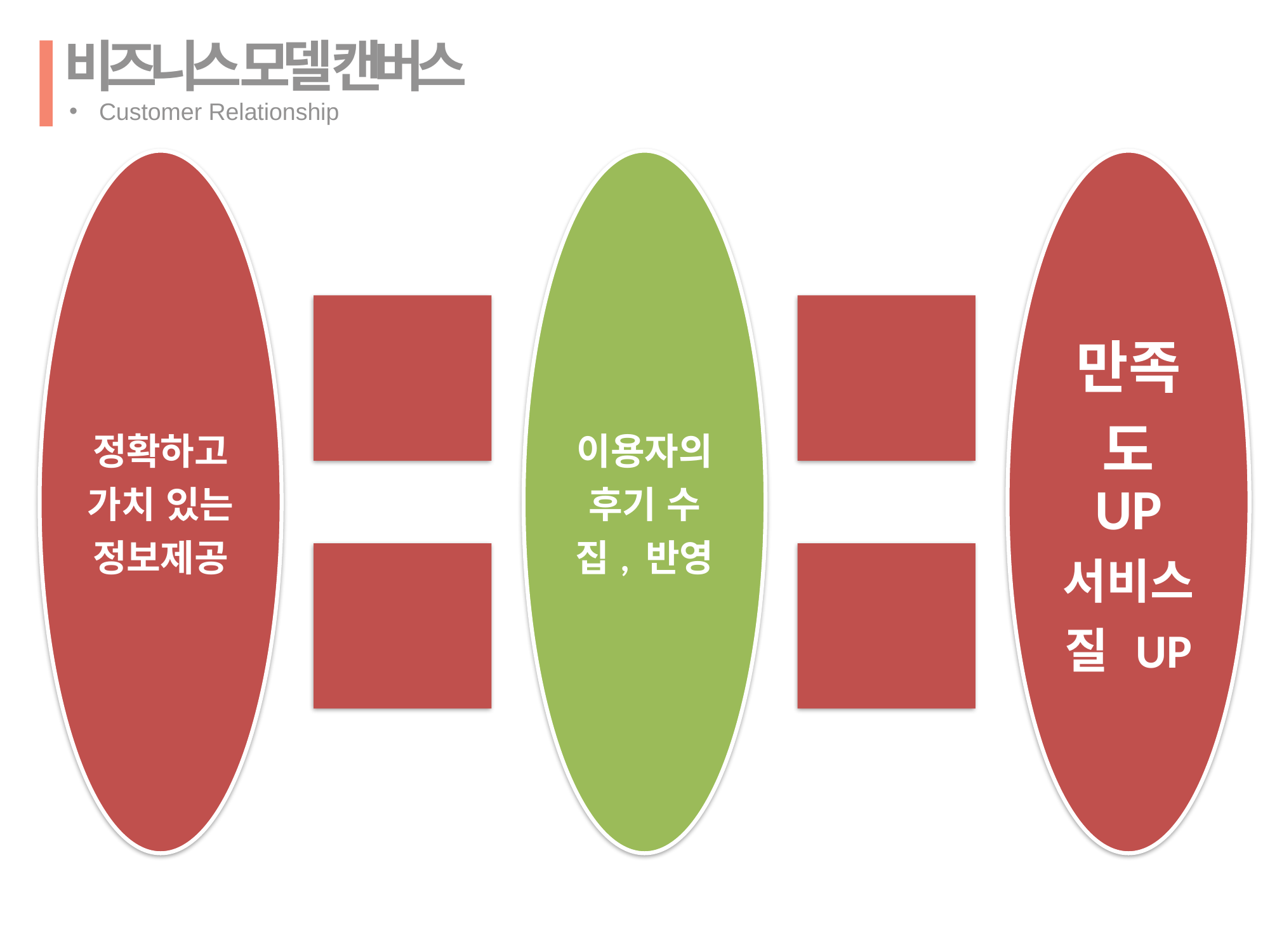

# 비즈니스 모델 캔버스
Customer Relationship

정확하고
가치 있는
정보제공
이용자의
후기 수집, 반영
만족도 UP
서비스질 UP